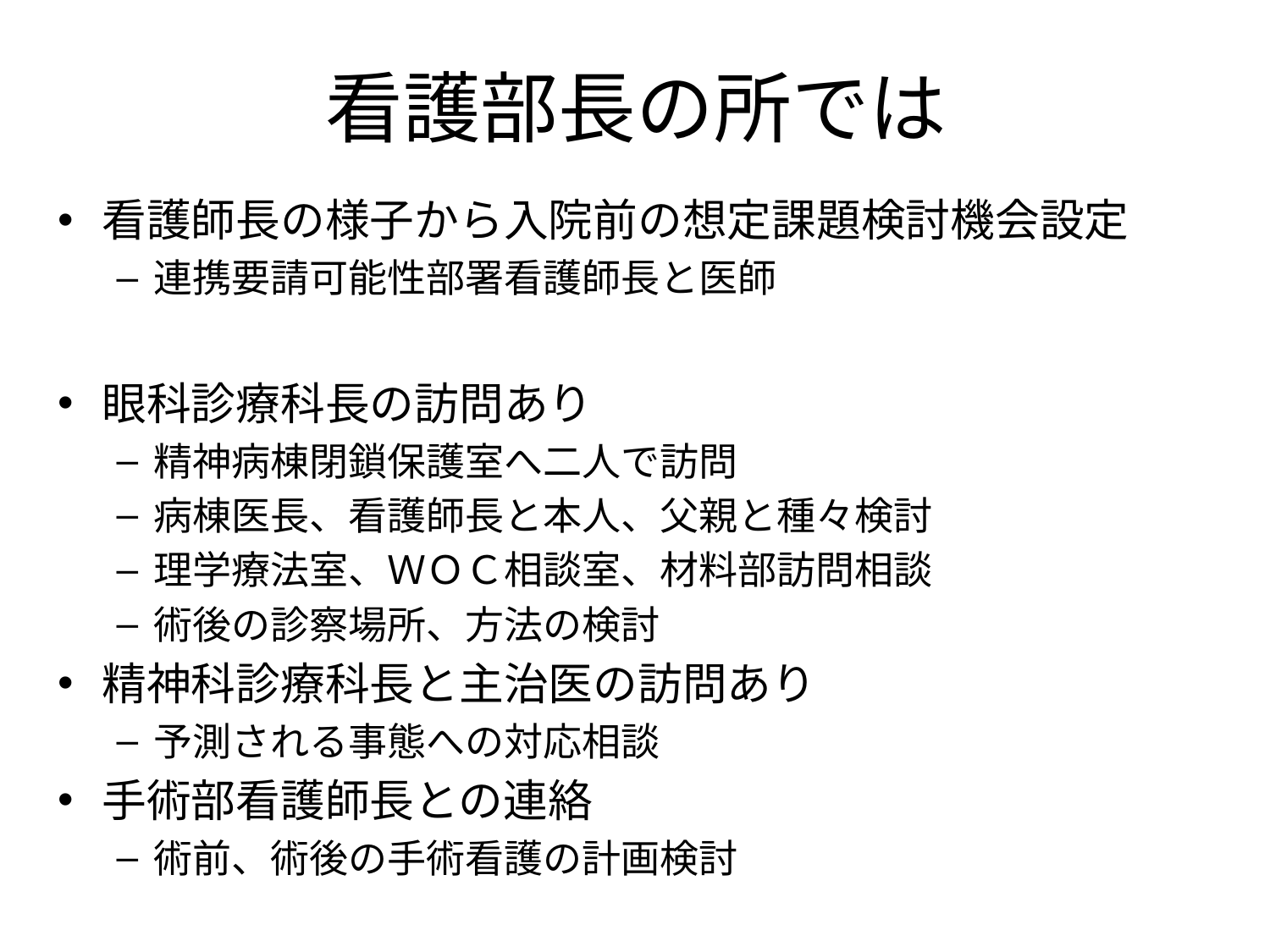

# 看護部長の所では
看護師長の様子から入院前の想定課題検討機会設定
連携要請可能性部署看護師長と医師

眼科診療科長の訪問あり
精神病棟閉鎖保護室へ二人で訪問
病棟医長、看護師長と本人、父親と種々検討
理学療法室、ＷＯＣ相談室、材料部訪問相談
術後の診察場所、方法の検討
精神科診療科長と主治医の訪問あり
予測される事態への対応相談
手術部看護師長との連絡
術前、術後の手術看護の計画検討